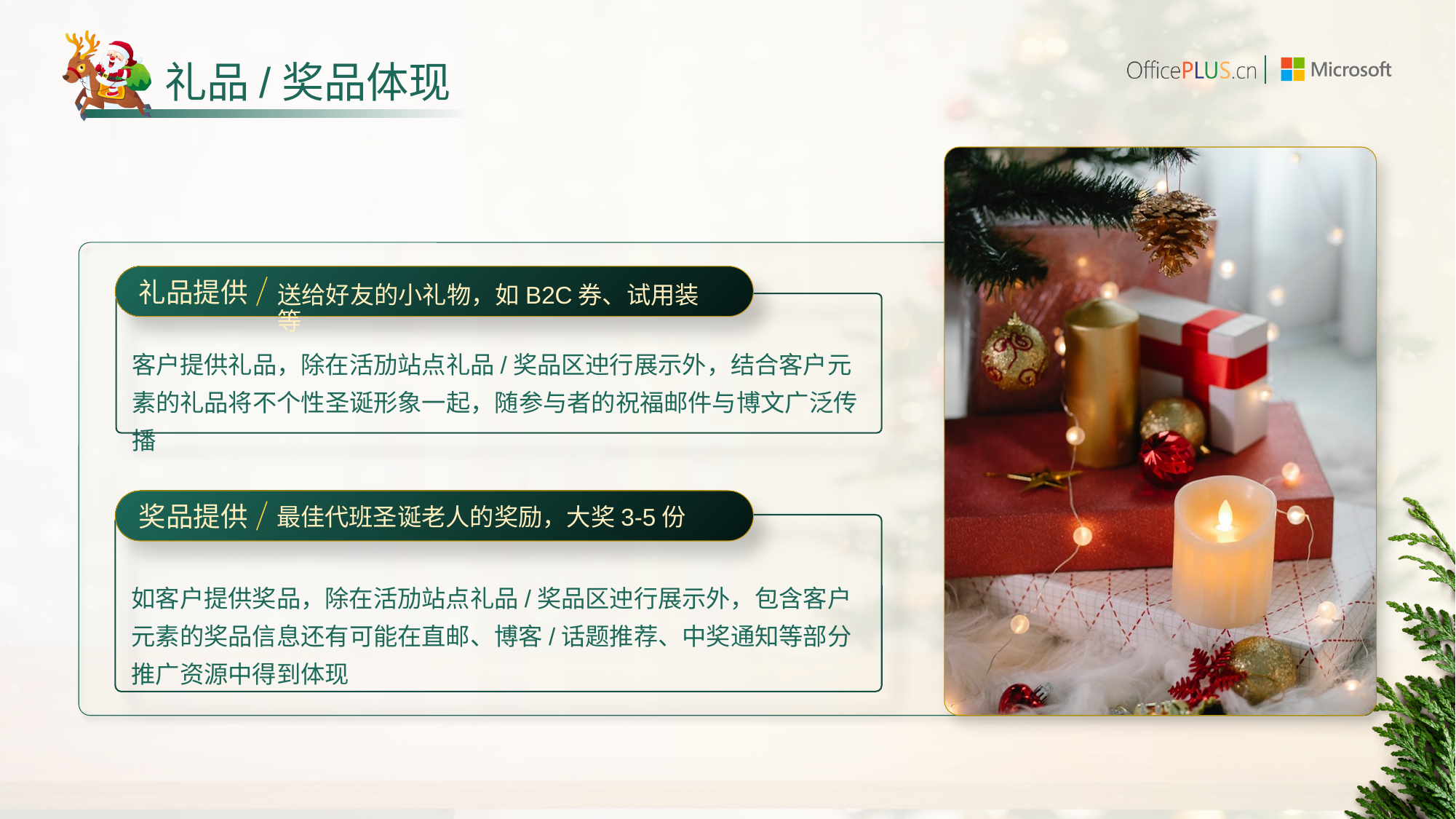

# 礼品/奖品体现

礼品提供
送给好友的小礼物，如B2C券、试用装等

客户提供礼品，除在活劢站点礼品/奖品区迚行展示外，结合客户元素的礼品将不个性圣诞形象一起，随参与者的祝福邮件与博文广泛传播

奖品提供
最佳代班圣诞老人的奖励，大奖3-5份

如客户提供奖品，除在活劢站点礼品/奖品区迚行展示外，包含客户元素的奖品信息还有可能在直邮、博客/话题推荐、中奖通知等部分推广资源中得到体现